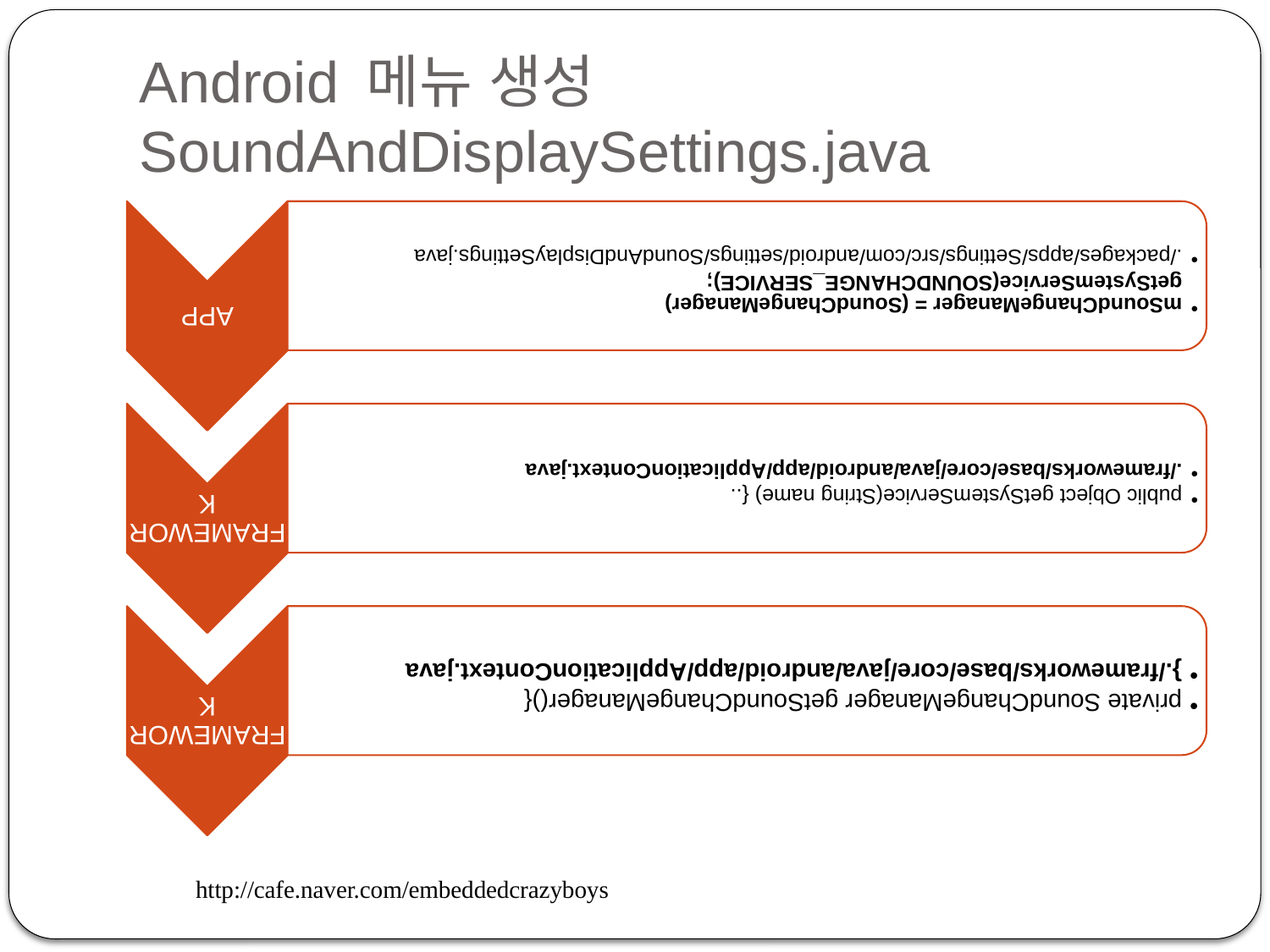

# Android 메뉴 생성 SoundAndDisplaySettings.java
APP
mSoundChangeManager = (SoundChangeManager) getSystemService(SOUNDCHANGE_SERVICE);
./packages/apps/Settings/src/com/android/settings/SoundAndDisplaySettings.java
FRAMEWORK
public Object getSystemService(String name) {..
./frameworks/base/core/java/android/app/ApplicationContext.java
FRAMEWORK
private SoundChangeManager getSoundChangeManager(){
}./frameworks/base/core/java/android/app/ApplicationContext.java
http://cafe.naver.com/embeddedcrazyboys